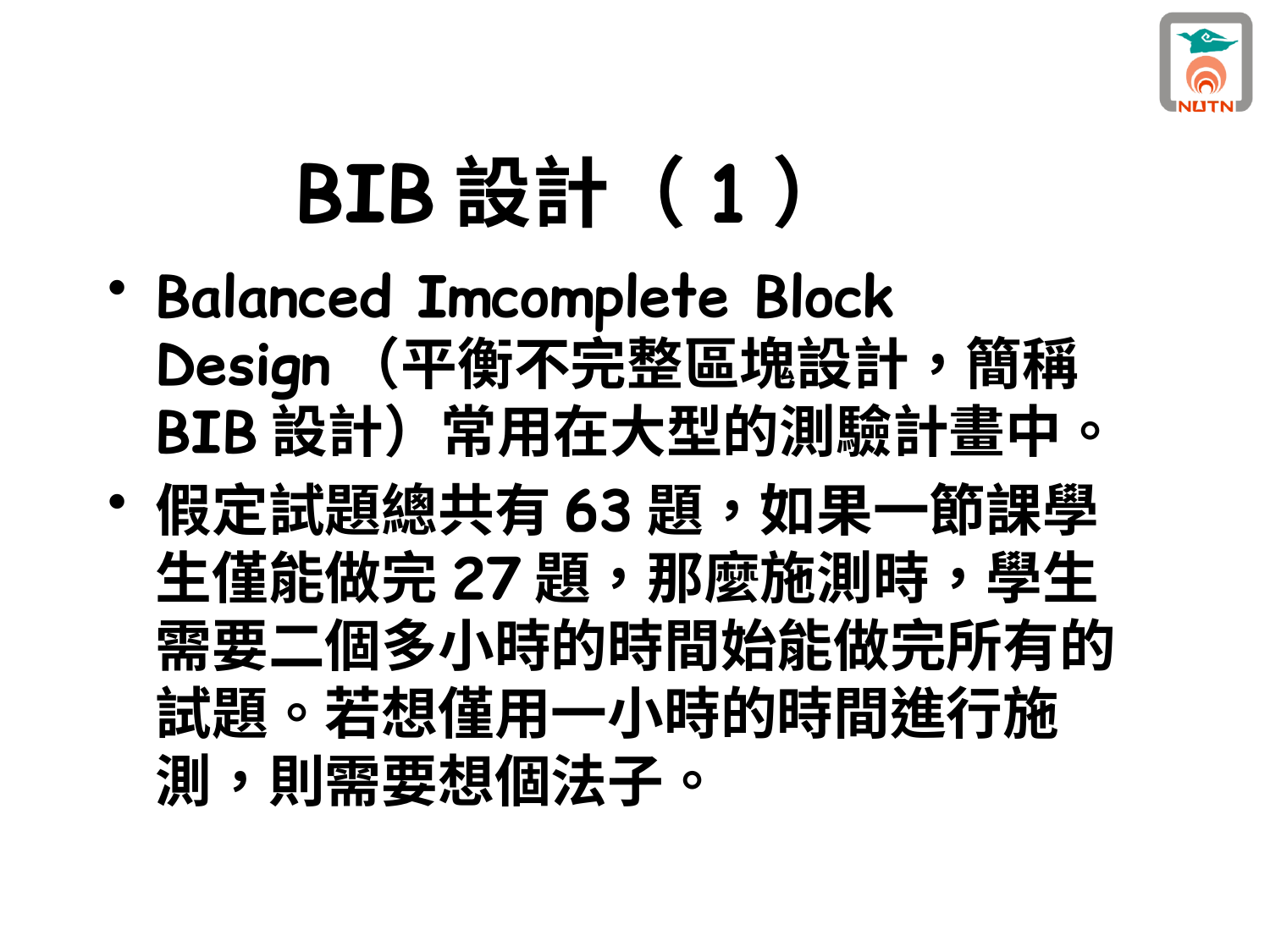

# BIB設計（1）
Balanced Imcomplete Block Design（平衡不完整區塊設計，簡稱BIB設計）常用在大型的測驗計畫中。
假定試題總共有63題，如果一節課學生僅能做完27題，那麼施測時，學生需要二個多小時的時間始能做完所有的試題。若想僅用一小時的時間進行施測，則需要想個法子。